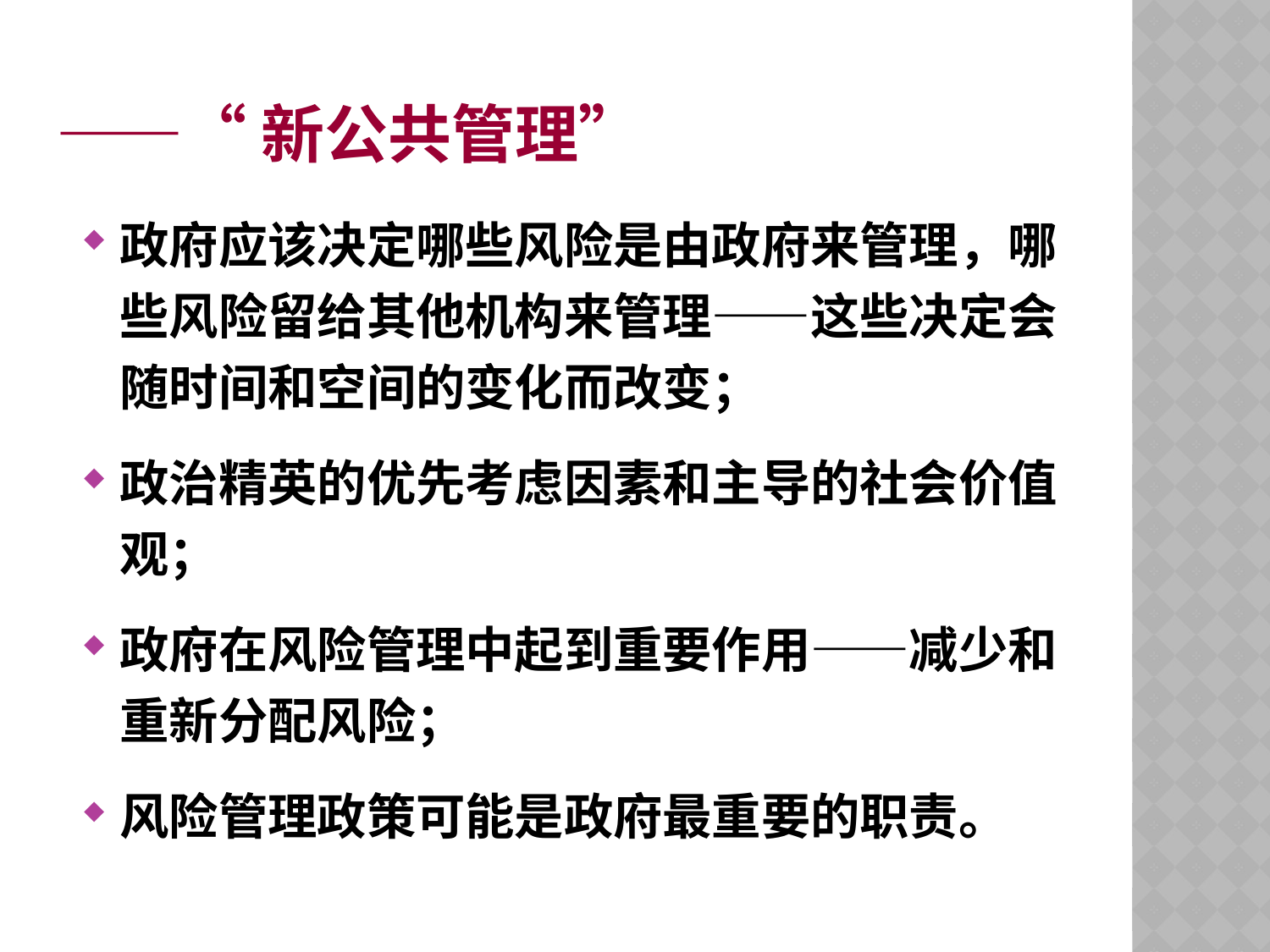

# ——“新公共管理”
政府应该决定哪些风险是由政府来管理，哪些风险留给其他机构来管理——这些决定会随时间和空间的变化而改变；
政治精英的优先考虑因素和主导的社会价值观；
政府在风险管理中起到重要作用——减少和重新分配风险；
风险管理政策可能是政府最重要的职责。